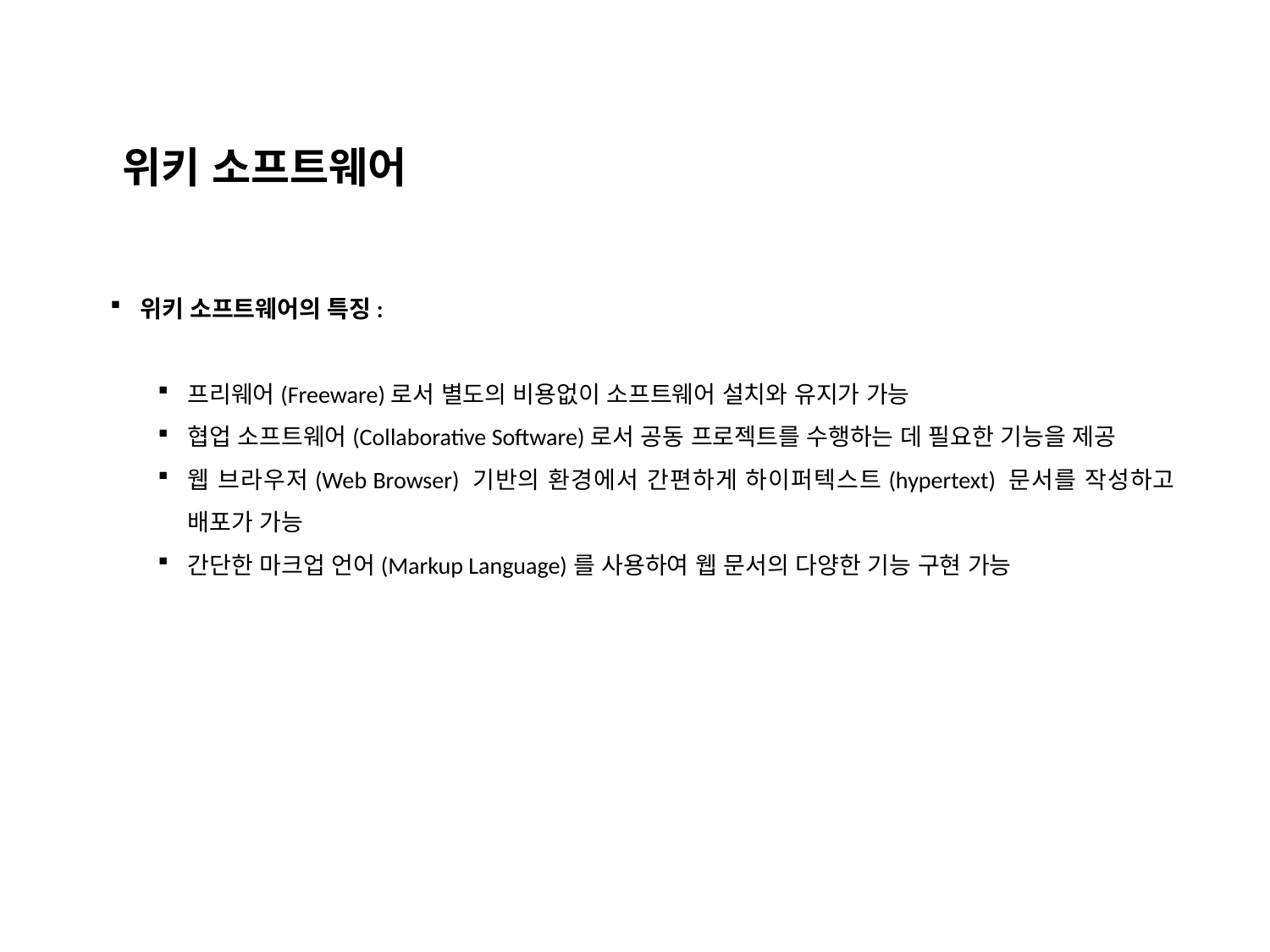

위키 소프트웨어
위키 소프트웨어의 특징:

프리웨어(Freeware)로서 별도의 비용없이 소프트웨어 설치와 유지가 가능
협업 소프트웨어(Collaborative Software)로서 공동 프로젝트를 수행하는 데 필요한 기능을 제공
웹 브라우저(Web Browser) 기반의 환경에서 간편하게 하이퍼텍스트(hypertext) 문서를 작성하고 배포가 가능
간단한 마크업 언어(Markup Language)를 사용하여 웹 문서의 다양한 기능 구현 가능